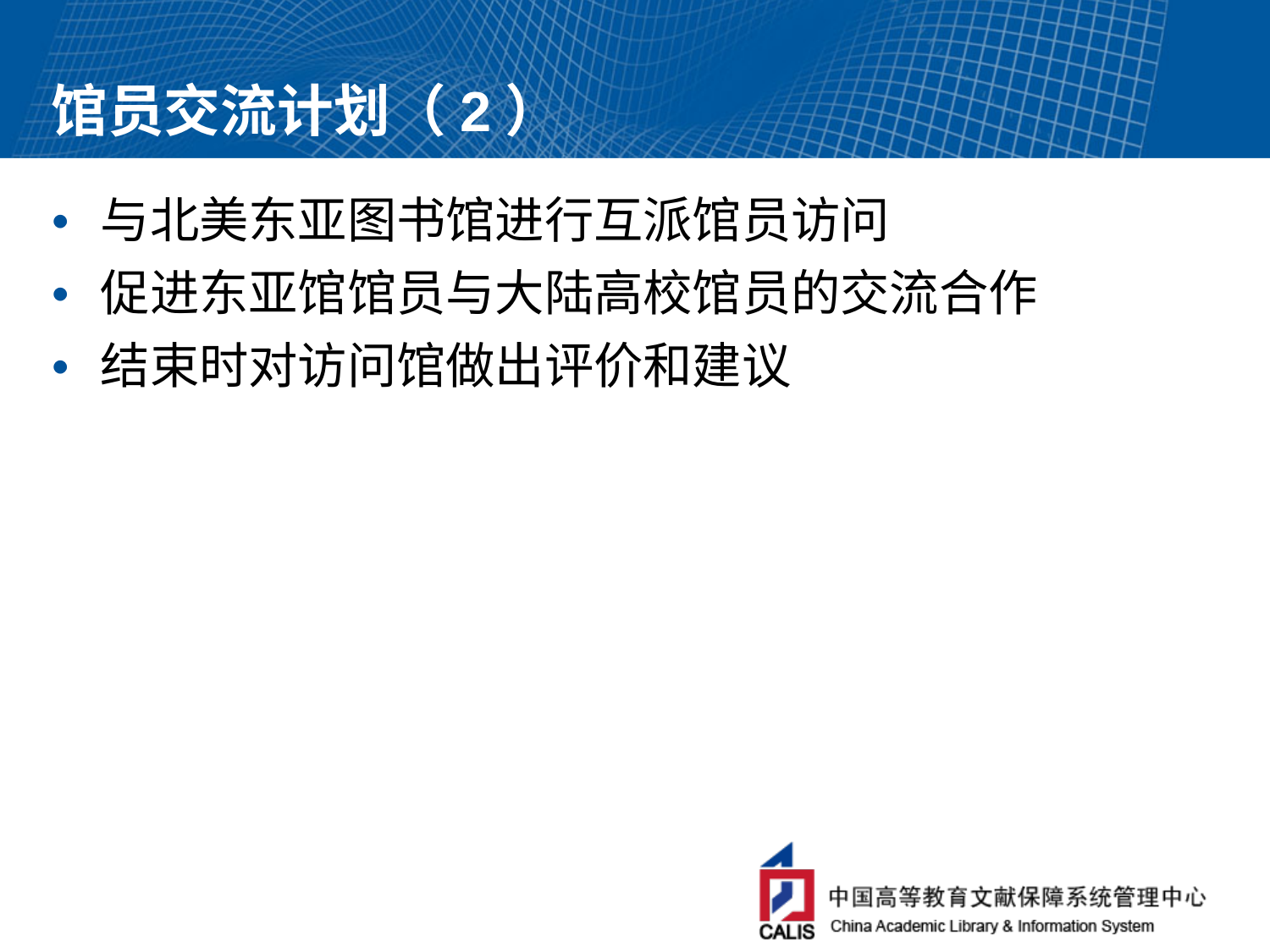

# 馆员交流计划（2）
与北美东亚图书馆进行互派馆员访问
促进东亚馆馆员与大陆高校馆员的交流合作
结束时对访问馆做出评价和建议